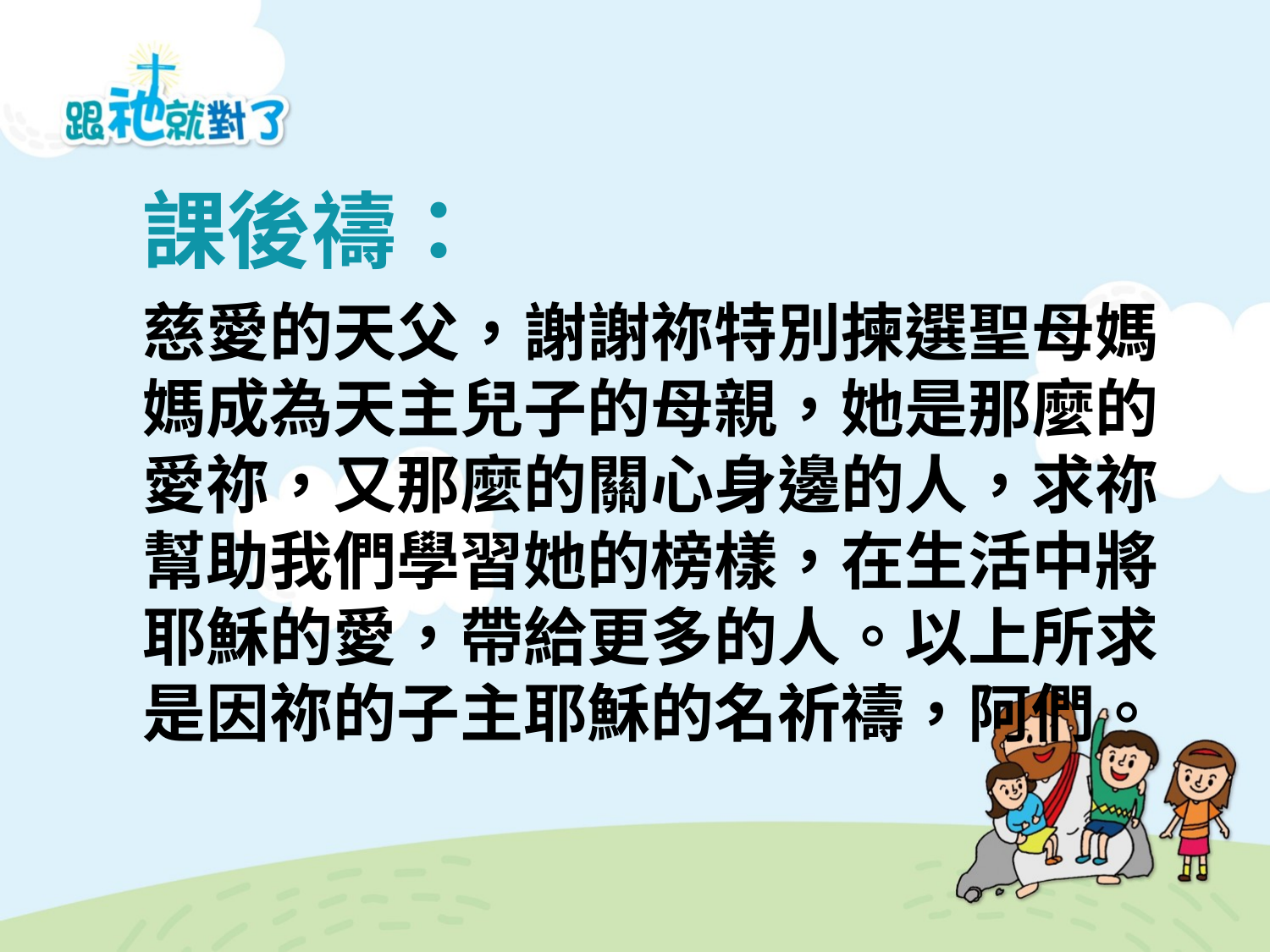

課後禱：
慈愛的天父，謝謝祢特別揀選聖母媽媽成為天主兒子的母親，她是那麼的愛祢，又那麼的關心身邊的人，求祢幫助我們學習她的榜樣，在生活中將耶穌的愛，帶給更多的人。以上所求是因祢的子主耶穌的名祈禱，阿們。